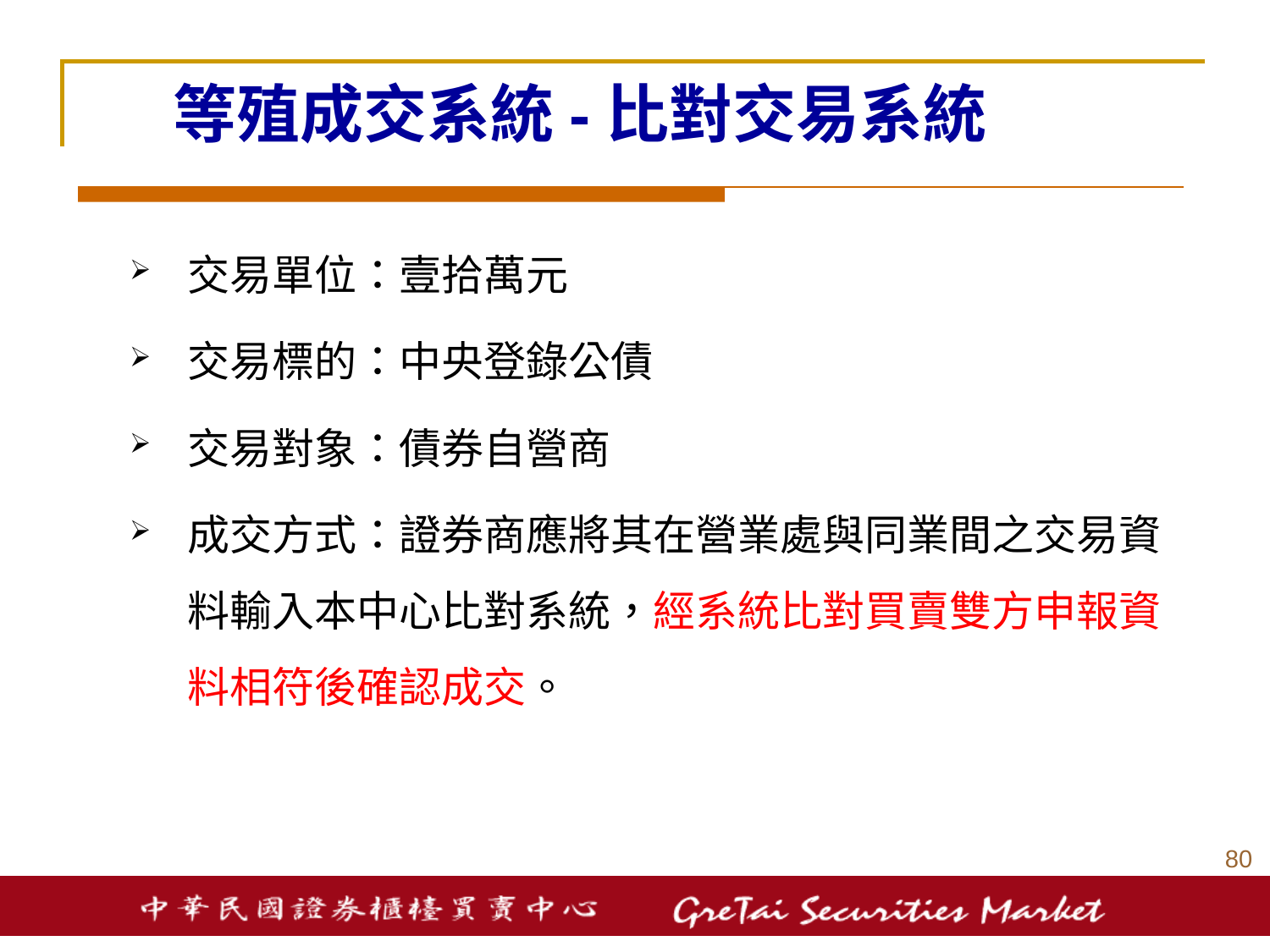

# 等殖成交系統-比對交易系統

交易單位：壹拾萬元
交易標的：中央登錄公債
交易對象：債券自營商
成交方式：證券商應將其在營業處與同業間之交易資料輸入本中心比對系統，經系統比對買賣雙方申報資料相符後確認成交。
80